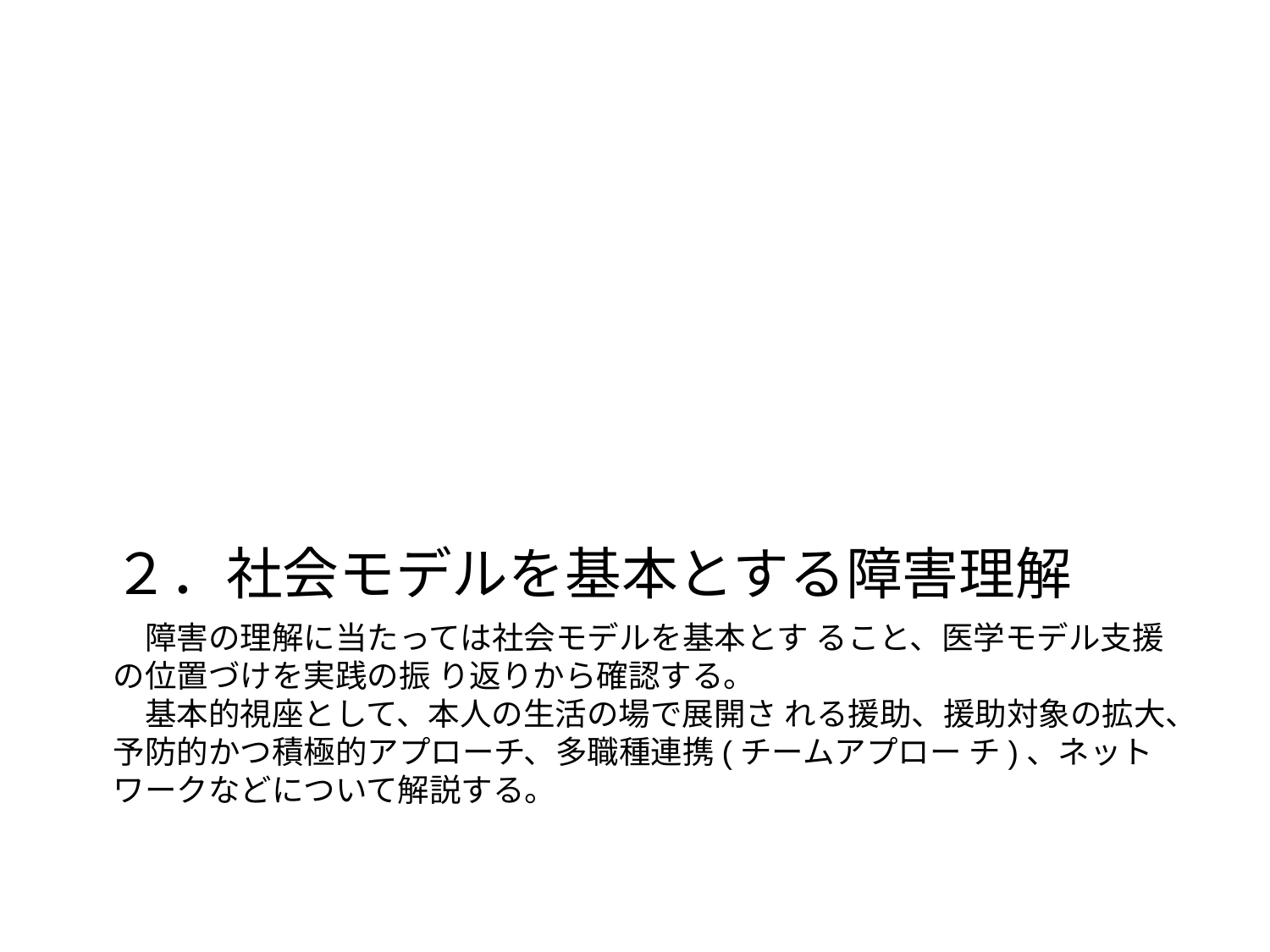

２．社会モデルを基本とする障害理解
# 障害の理解に当たっては社会モデルを基本とす ること、医学モデル支援の位置づけを実践の振 り返りから確認する。 　基本的視座として、本人の生活の場で展開さ れる援助、援助対象の拡大、予防的かつ積極的アプローチ、多職種連携(チームアプロー チ)、ネットワークなどについて解説する。